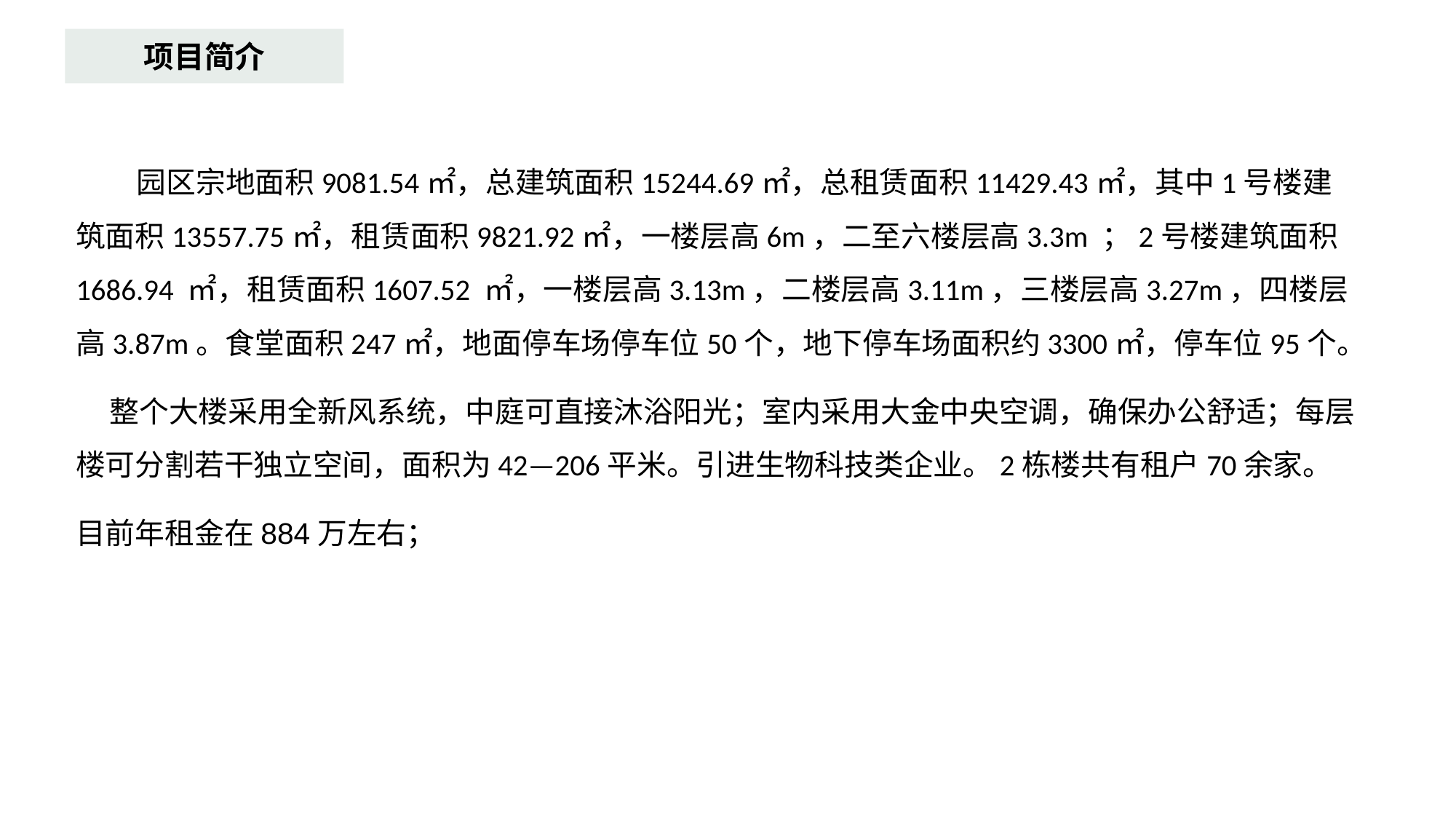

项目简介
        园区宗地面积9081.54㎡，总建筑面积15244.69㎡，总租赁面积11429.43㎡，其中1号楼建筑面积13557.75㎡，租赁面积9821.92㎡，一楼层高6m，二至六楼层高3.3m ；2号楼建筑面积1686.94 ㎡，租赁面积1607.52 ㎡，一楼层高3.13m，二楼层高3.11m，三楼层高3.27m，四楼层高3.87m。食堂面积247㎡，地面停车场停车位50个，地下停车场面积约3300㎡，停车位95个。
    整个大楼采用全新风系统，中庭可直接沐浴阳光；室内采用大金中央空调，确保办公舒适；每层楼可分割若干独立空间，面积为42—206平米。引进生物科技类企业。2栋楼共有租户70余家。
目前年租金在884万左右；